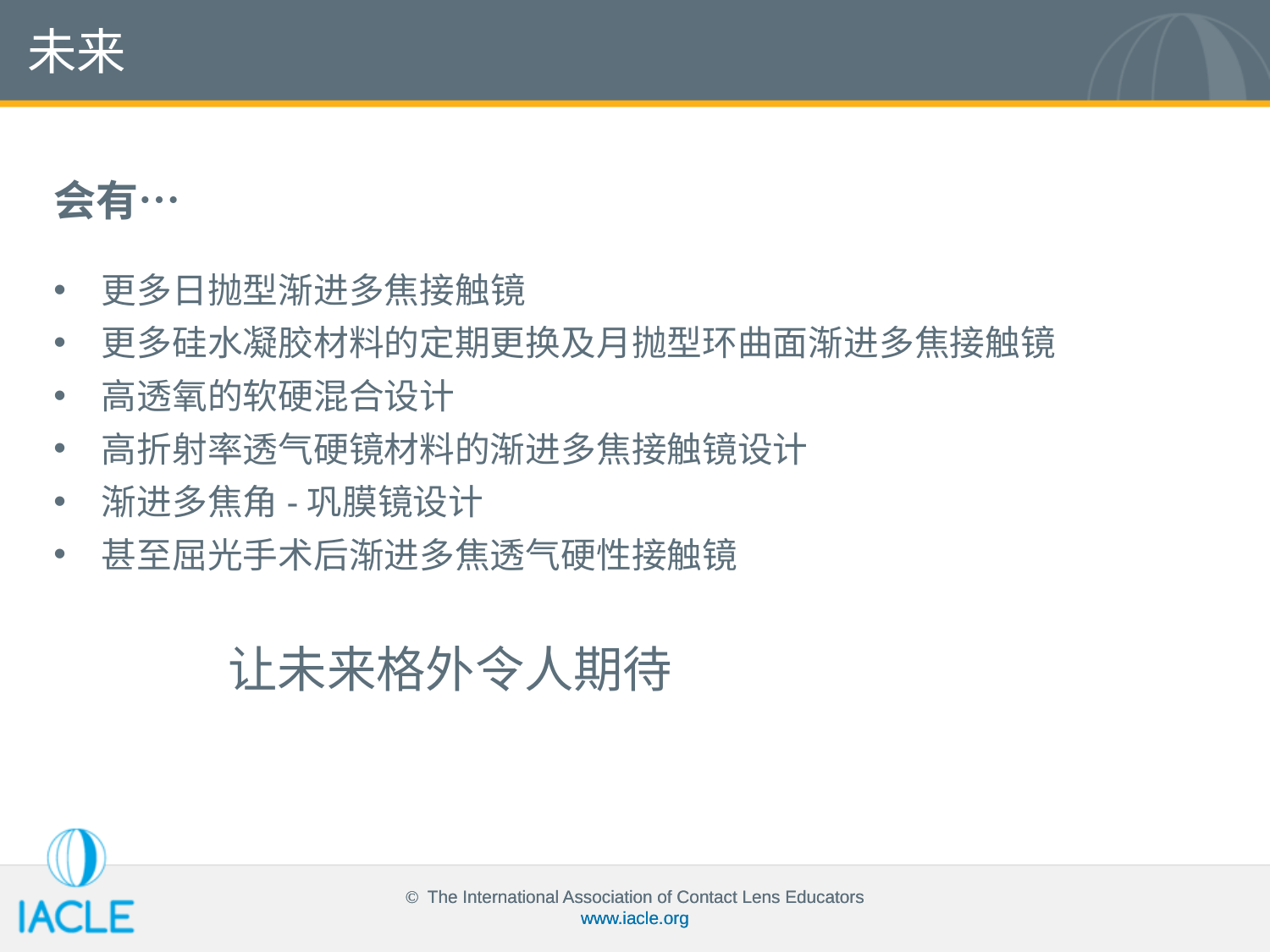

未来
会有…

更多日抛型渐进多焦接触镜
更多硅水凝胶材料的定期更换及月抛型环曲面渐进多焦接触镜
高透氧的软硬混合设计
高折射率透气硬镜材料的渐进多焦接触镜设计
渐进多焦角-巩膜镜设计
甚至屈光手术后渐进多焦透气硬性接触镜

		让未来格外令人期待